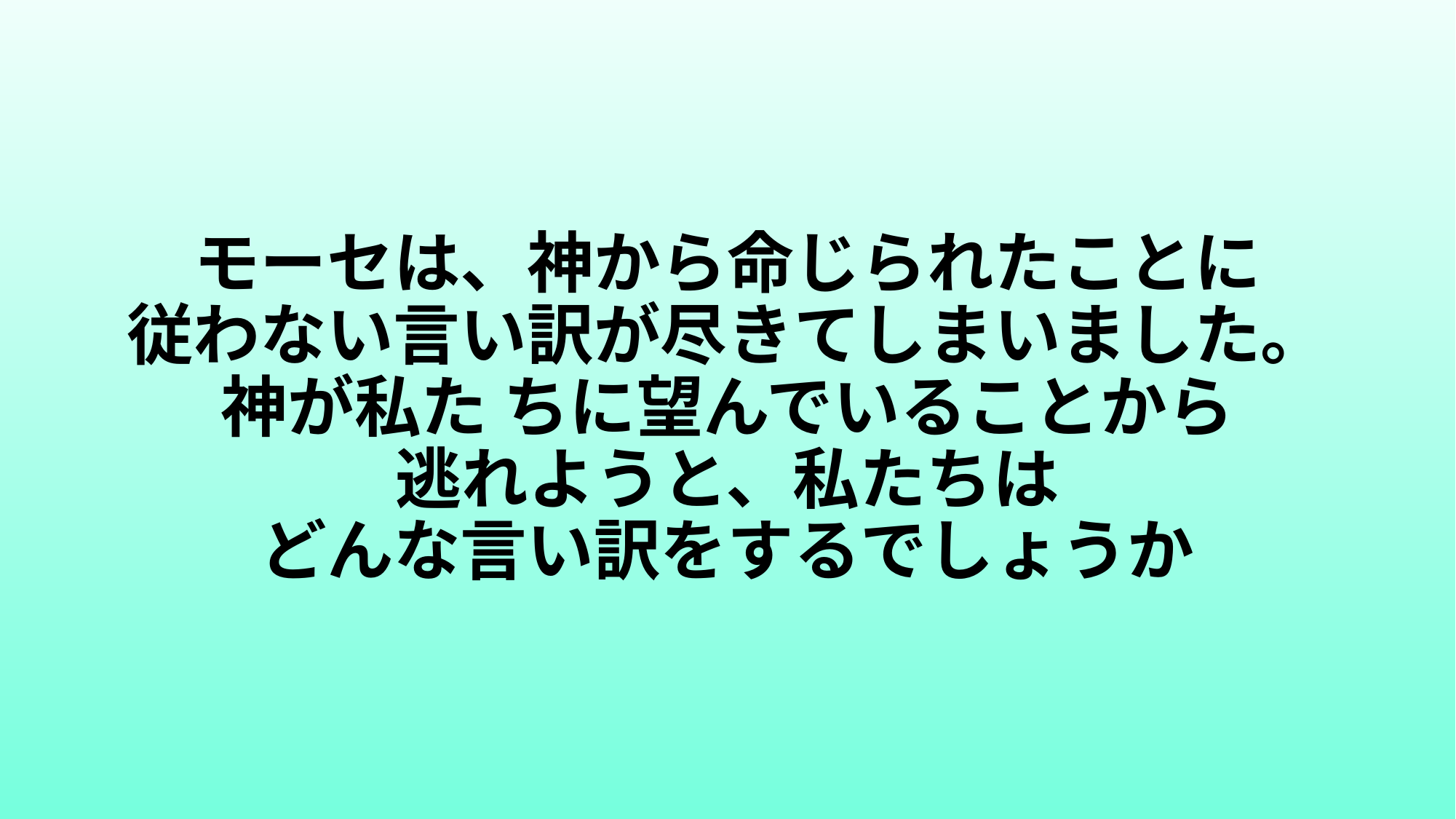

# モーセは、神から命じられたことに 従わない言い訳が尽きてしまいました。神が私た ちに望んでいることから 逃れようと、私たちは どんな言い訳をするでしょうか